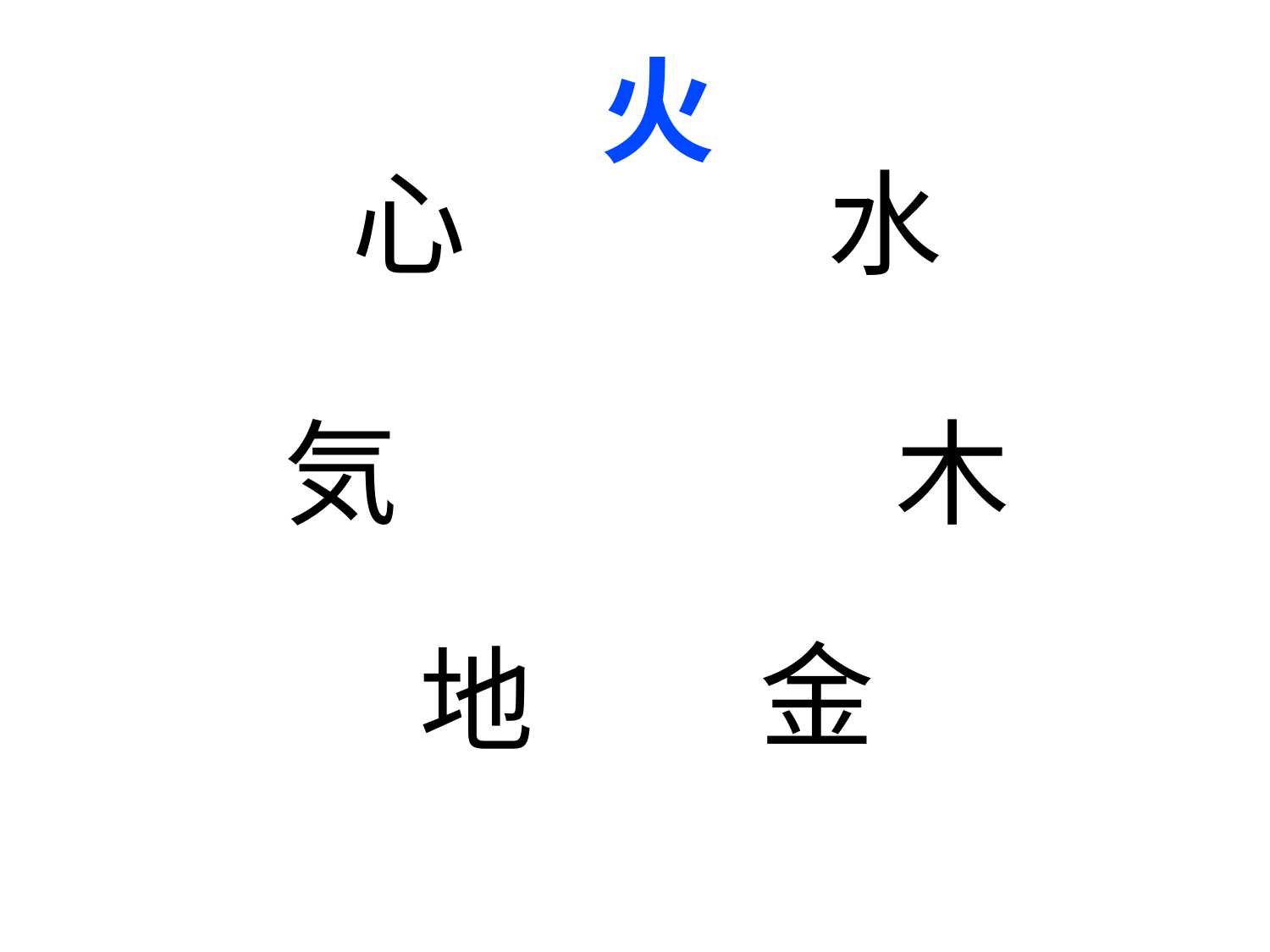

火
心
水
気
木
金
地